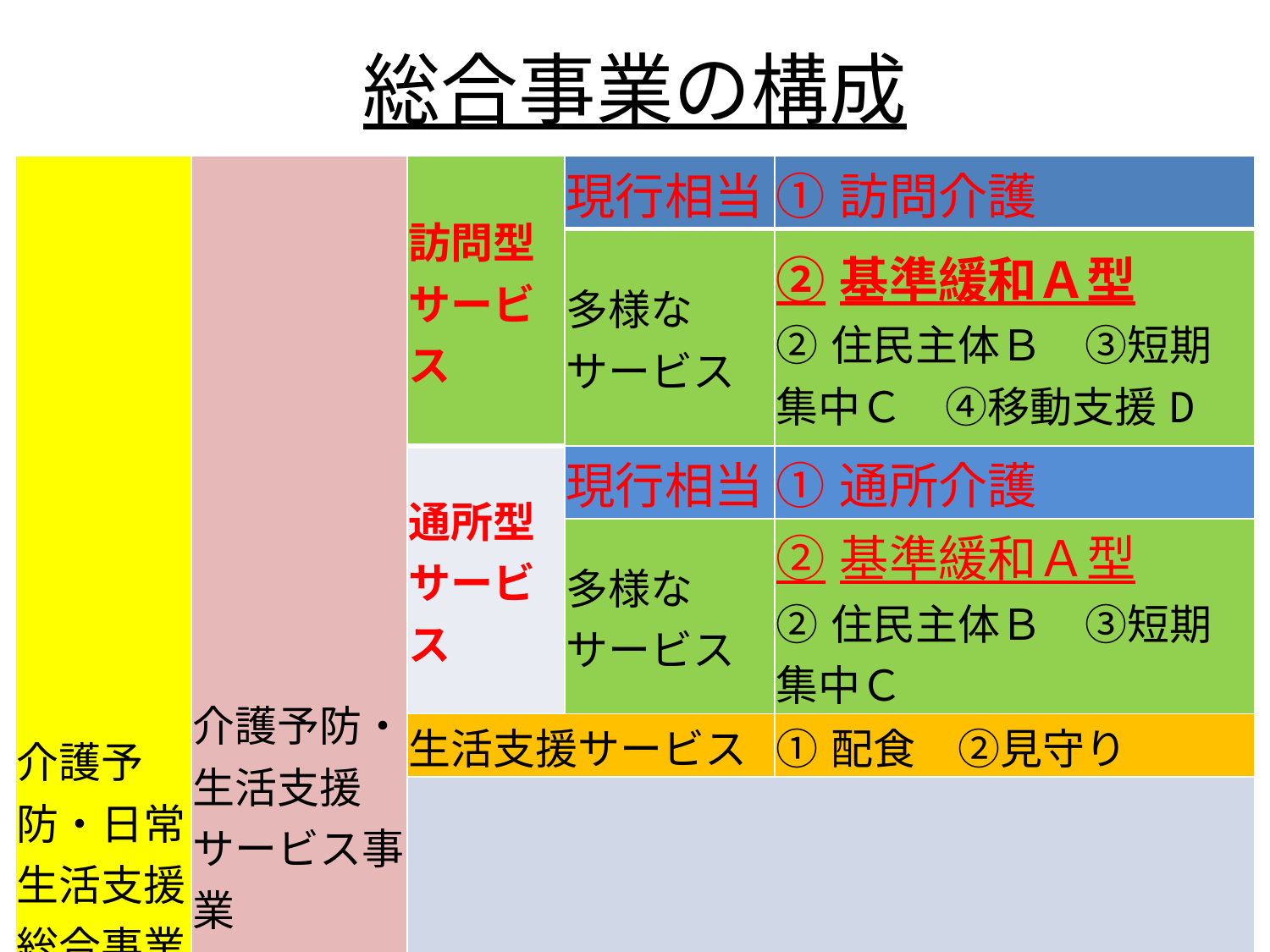

# 総合事業の構成
| 介護予防・日常生活支援総合事業 | 介護予防・生活支援サービス事業 | 訪問型 サービス | 現行相当 | ①訪問介護 |
| --- | --- | --- | --- | --- |
|  |  |  | 多様なサービス | ②基準緩和Ａ型　 ②住民主体Ｂ　③短期集中Ｃ　④移動支援D |
|  |  | 通所型 サービス | 現行相当 | ①通所介護 |
|  |  |  | 多様なサービス | ②基準緩和Ａ型　 ②住民主体Ｂ　③短期集中Ｃ |
|  |  | 生活支援サービス |  | ①配食　②見守り |
|  |  | 介護予防ケアマネジメント |  |  |
|  | 一般介護予防事業 | ①介護予防把握事業　②介護予防普及啓発事業　③地域介護予防活動支援事業　④一般介護予防事業評価事業　⑤地域リハビリテーション活動支援事業 |  |  |